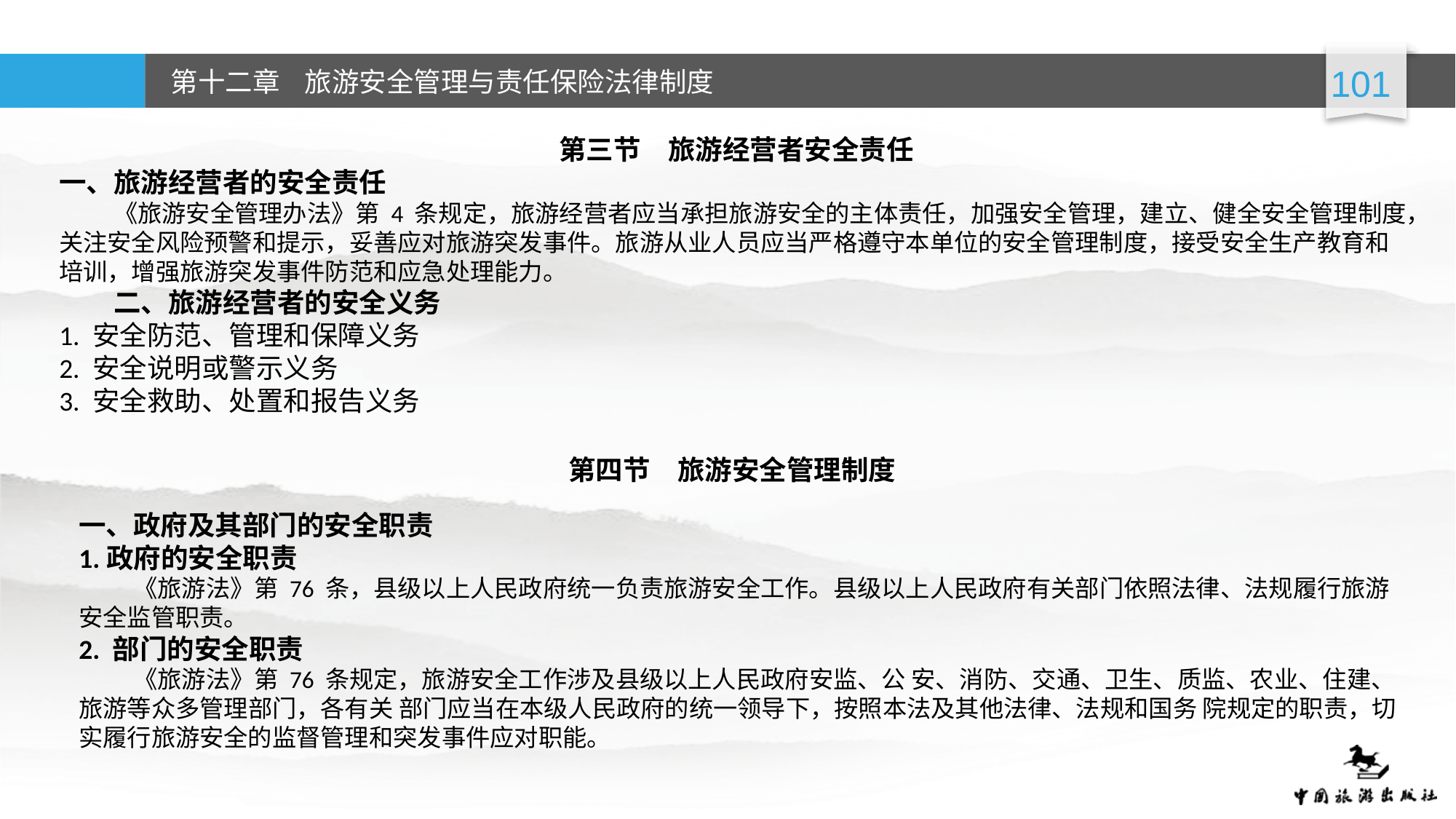

第三节 旅游经营者安全责任
一、旅游经营者的安全责任
《旅游安全管理办法》第 4 条规定，旅游经营者应当承担旅游安全的主体责任，加强安全管理，建立、健全安全管理制度，关注安全风险预警和提示，妥善应对旅游突发事件。旅游从业人员应当严格遵守本单位的安全管理制度，接受安全生产教育和培训，增强旅游突发事件防范和应急处理能力。
二、旅游经营者的安全义务
1. 安全防范、管理和保障义务
2. 安全说明或警示义务
3. 安全救助、处置和报告义务
第四节 旅游安全管理制度
一、政府及其部门的安全职责
1.政府的安全职责
《旅游法》第 76 条，县级以上人民政府统一负责旅游安全工作。县级以上人民政府有关部门依照法律、法规履行旅游安全监管职责。
2. 部门的安全职责
《旅游法》第 76 条规定，旅游安全工作涉及县级以上人民政府安监、公 安、消防、交通、卫生、质监、农业、住建、旅游等众多管理部门，各有关 部门应当在本级人民政府的统一领导下，按照本法及其他法律、法规和国务 院规定的职责，切实履行旅游安全的监督管理和突发事件应对职能。